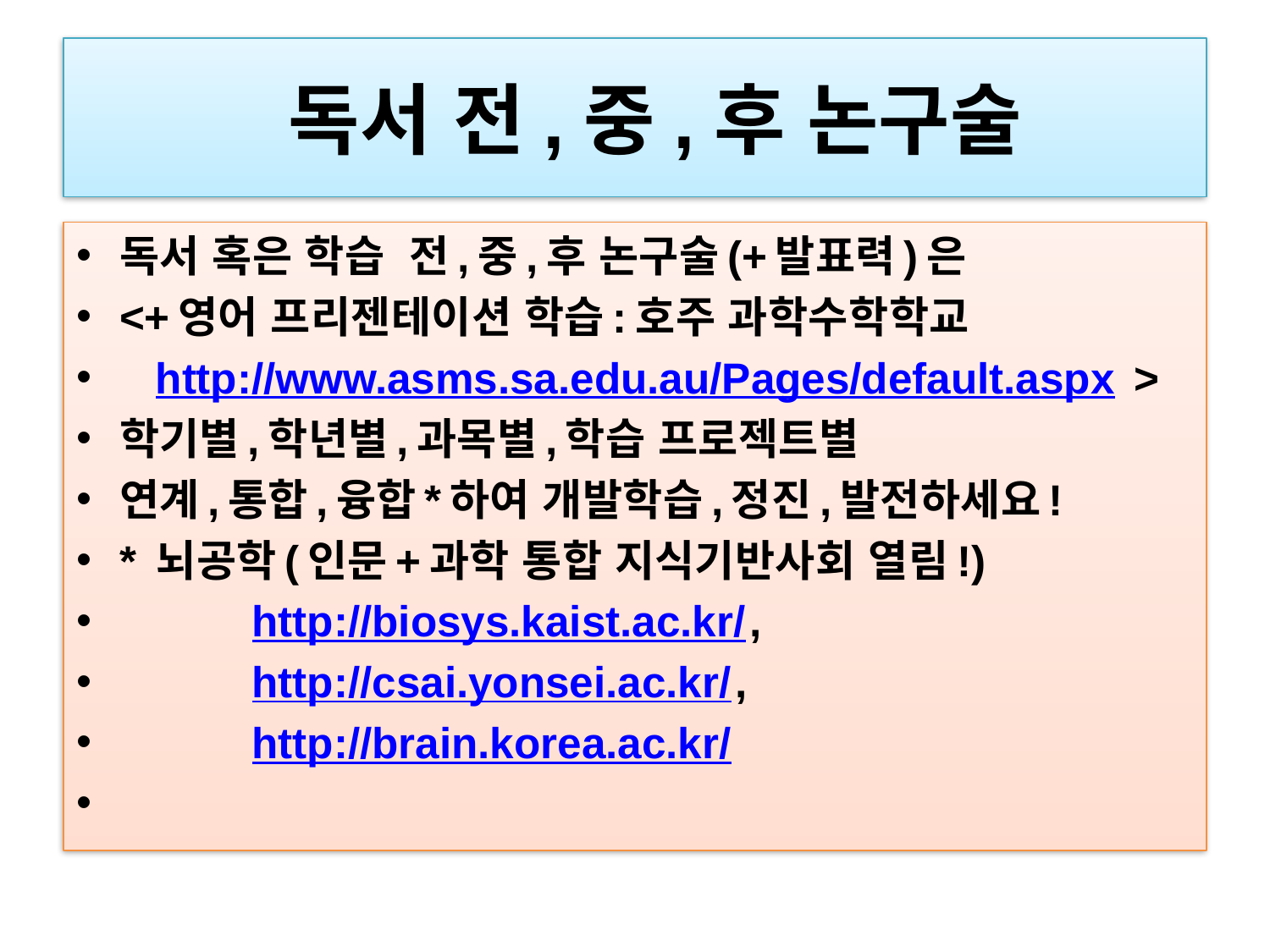

# 독서 전,중,후 논구술
독서 혹은 학습  전,중,후 논구술(+발표력)은
<+영어 프리젠테이션 학습:호주 과학수학학교
   http://www.asms.sa.edu.au/Pages/default.aspx >
학기별,학년별,과목별,학습 프로젝트별
연계,통합,융합*하여 개발학습,정진,발전하세요!
* 뇌공학(인문+과학 통합 지식기반사회 열림!)
           http://biosys.kaist.ac.kr/,
           http://csai.yonsei.ac.kr/,
           http://brain.korea.ac.kr/